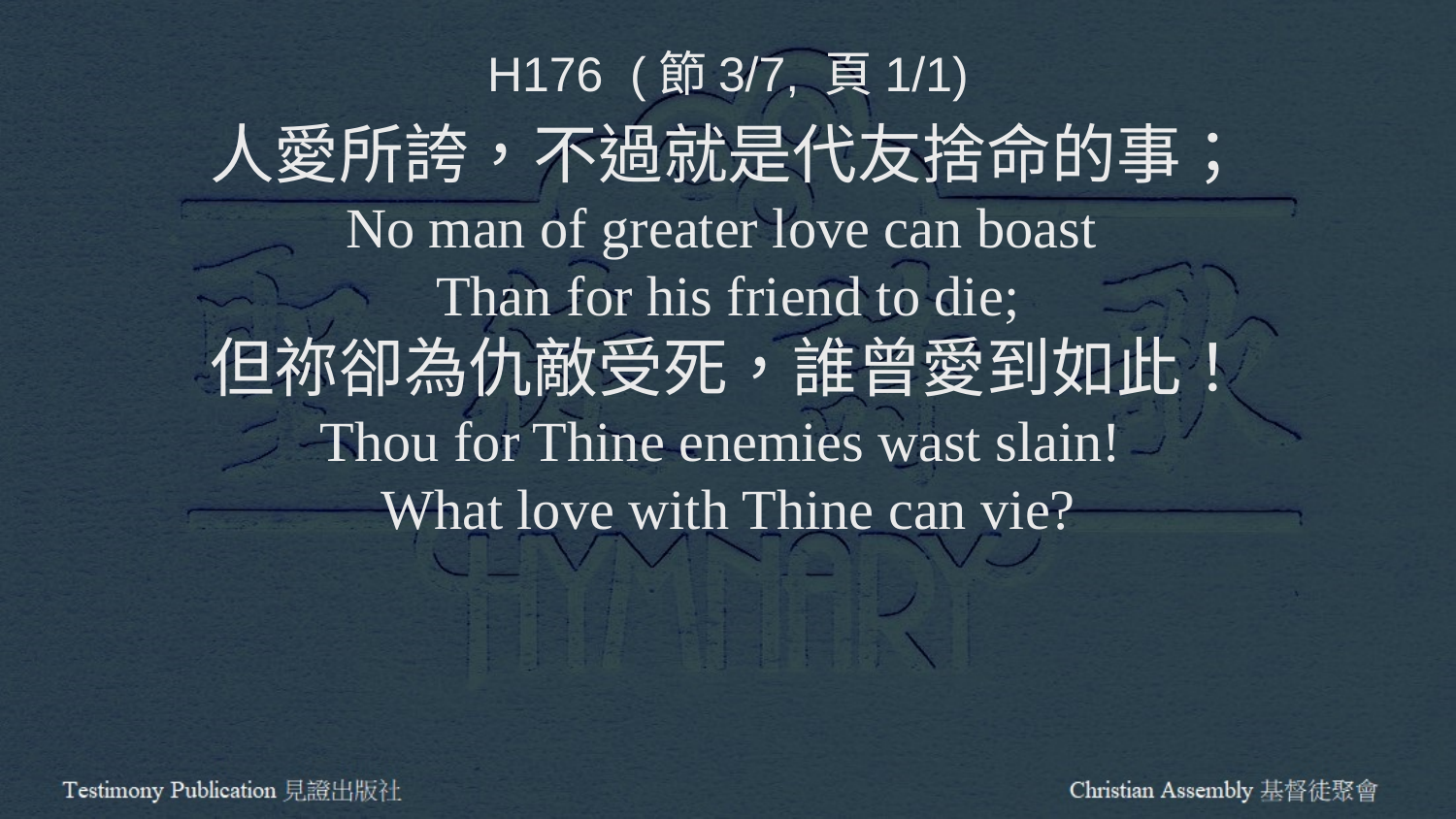

H176  (節3/7, 頁1/1)
人愛所誇，不過就是代友捨命的事；
No man of greater love can boast
Than for his friend to die;
但祢卻為仇敵受死，誰曾愛到如此！
Thou for Thine enemies wast slain!
What love with Thine can vie?